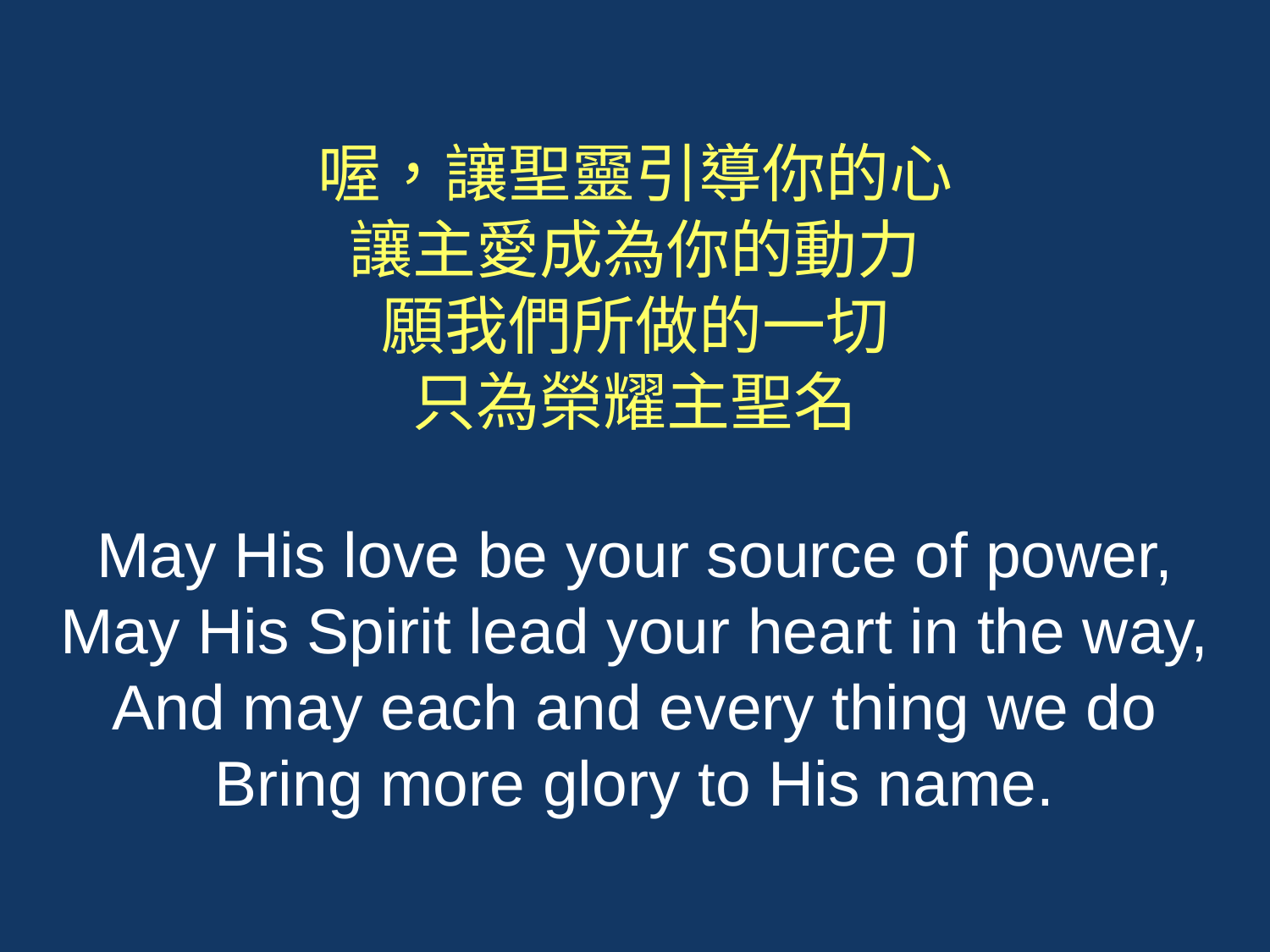

喔，讓聖靈引導你的心
讓主愛成為你的動力
願我們所做的一切
只為榮耀主聖名
May His love be your source of power,
May His Spirit lead your heart in the way,
And may each and every thing we do
Bring more glory to His name.